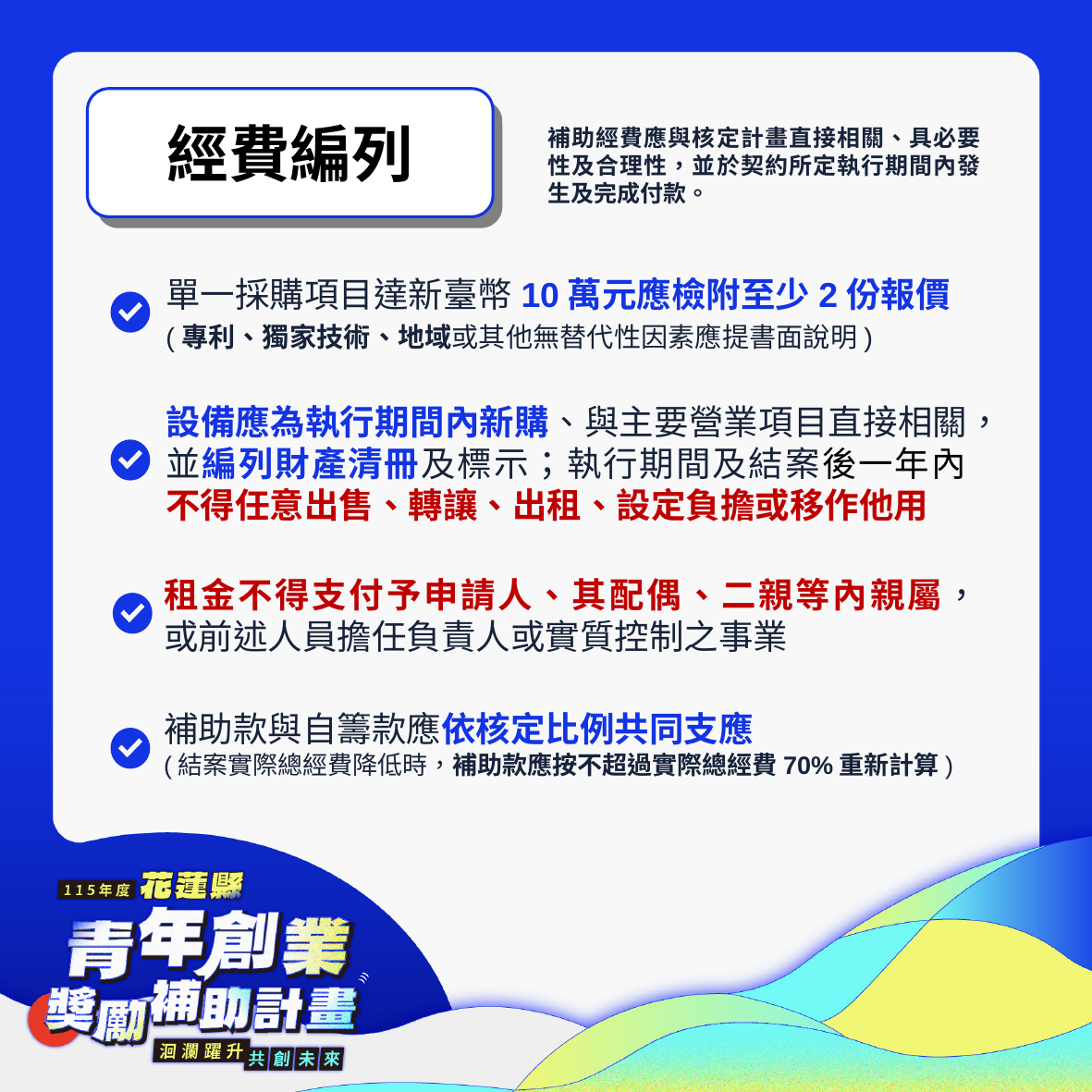

經費編列

補助經費應與核定計畫直接相關、具必要性及合理性，並於契約所定執行期間內發生及完成付款。
單一採購項目達新臺幣10萬元應檢附至少2份報價
(專利、獨家技術、地域或其他無替代性因素應提書面說明)

設備應為執行期間內新購、與主要營業項目直接相關，並編列財產清冊及標示；執行期間及結案後一年內
不得任意出售、轉讓、出租、設定負擔或移作他用

租金不得支付予申請人、其配偶、二親等內親屬，
或前述人員擔任負責人或實質控制之事業

補助款與自籌款應依核定比例共同支應
(結案實際總經費降低時，補助款應按不超過實際總經費70%重新計算)